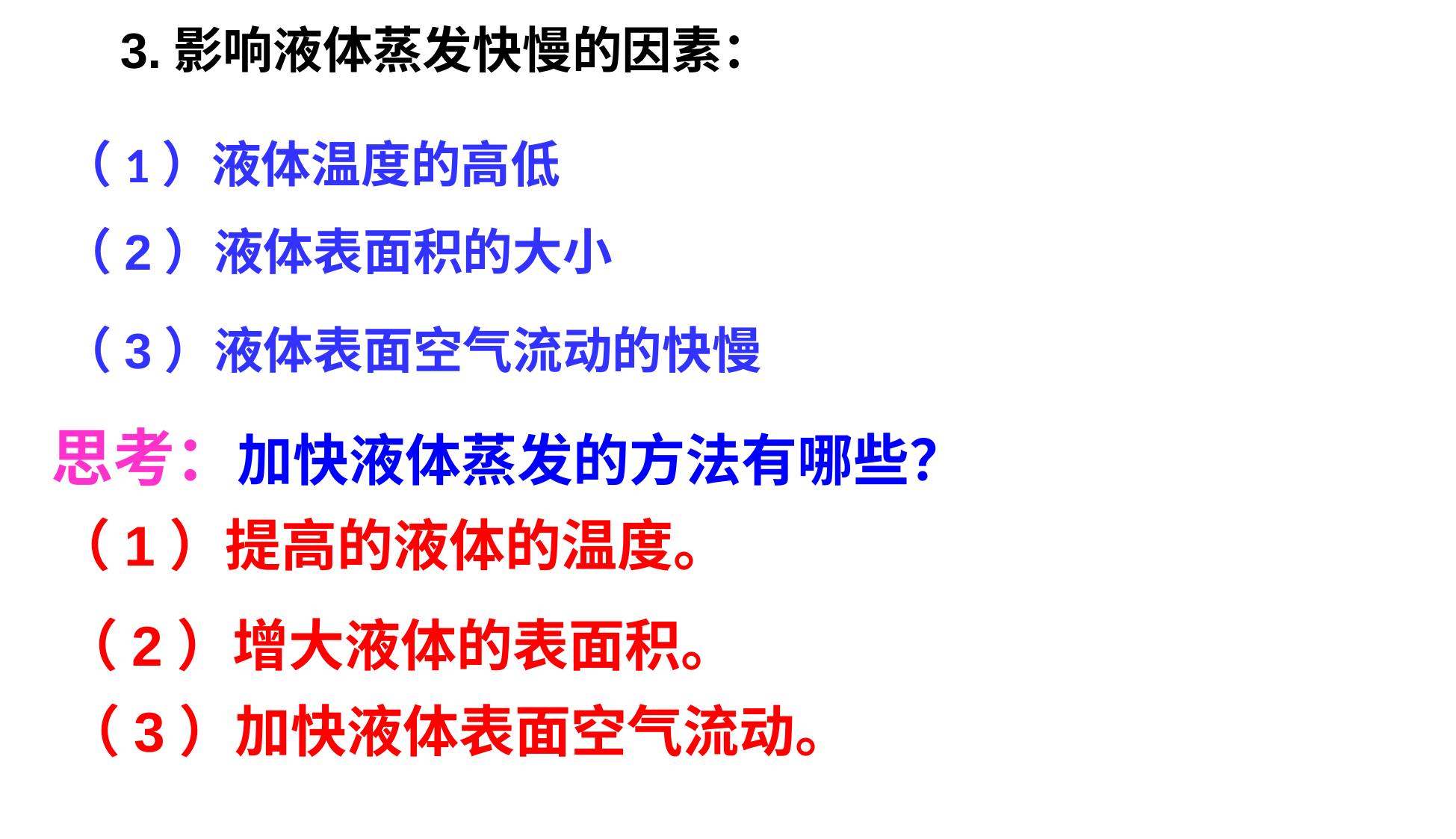

# 3.影响液体蒸发快慢的因素：
（1）液体温度的高低
（2）液体表面积的大小

（3）液体表面空气流动的快慢

思考：加快液体蒸发的方法有哪些？

（1）提高的液体的温度。

（2）增大液体的表面积。

（3）加快液体表面空气流动。